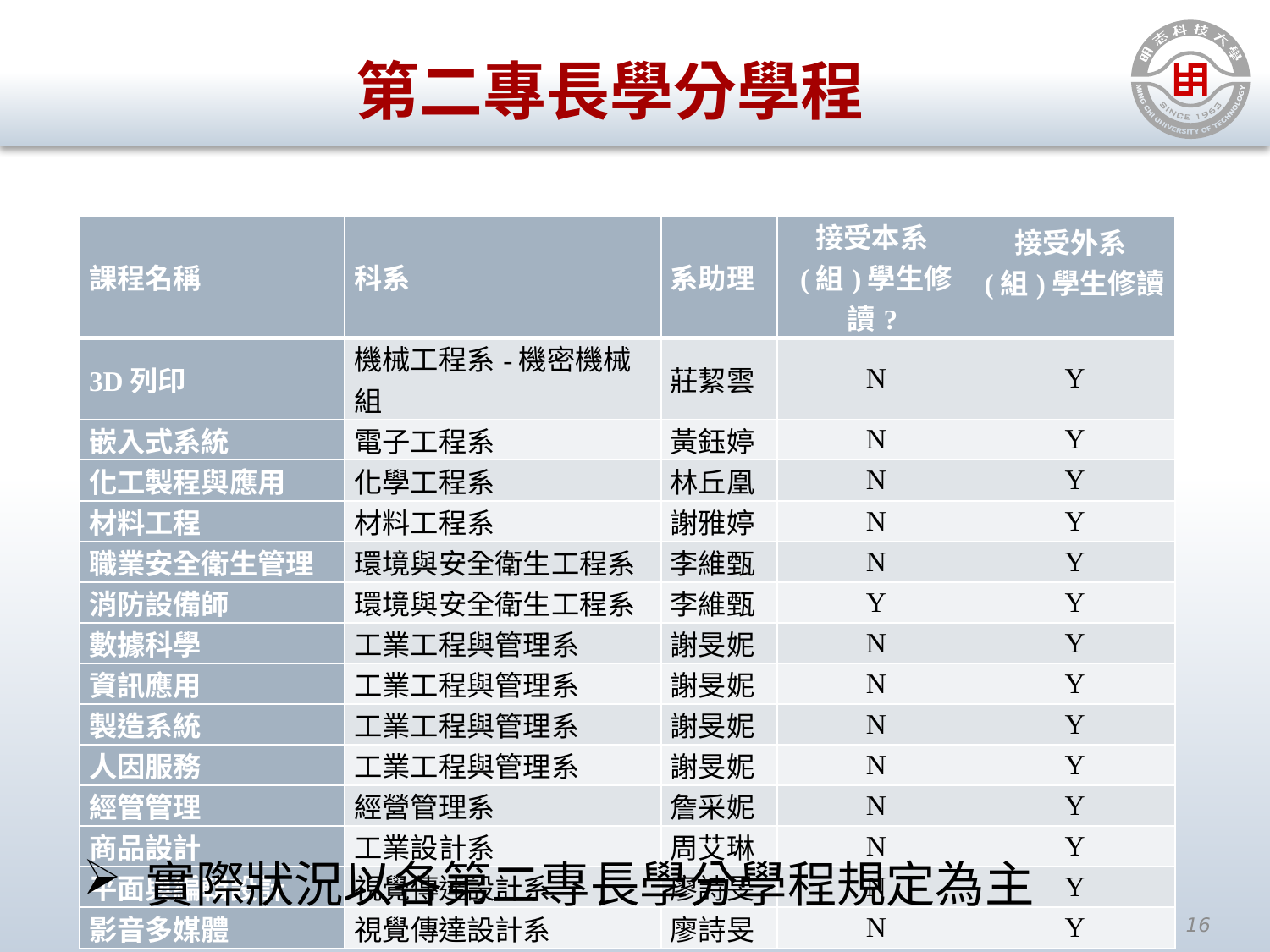

第二專長學分學程
| 課程名稱 | 科系 | 系助理 | 接受本系(組)學生修讀? | 接受外系(組)學生修讀? |
| --- | --- | --- | --- | --- |
| 3D列印 | 機械工程系-機密機械組 | 莊絜雲 | N | Y |
| 嵌入式系統 | 電子工程系 | 黃鈺婷 | N | Y |
| 化工製程與應用 | 化學工程系 | 林丘凰 | N | Y |
| 材料工程 | 材料工程系 | 謝雅婷 | N | Y |
| 職業安全衛生管理 | 環境與安全衛生工程系 | 李維甄 | N | Y |
| 消防設備師 | 環境與安全衛生工程系 | 李維甄 | Y | Y |
| 數據科學 | 工業工程與管理系 | 謝旻妮 | N | Y |
| 資訊應用 | 工業工程與管理系 | 謝旻妮 | N | Y |
| 製造系統 | 工業工程與管理系 | 謝旻妮 | N | Y |
| 人因服務 | 工業工程與管理系 | 謝旻妮 | N | Y |
| 經管管理 | 經營管理系 | 詹采妮 | N | Y |
| 商品設計 | 工業設計系 | 周艾琳 | N | Y |
| 平面與編輯設計 | 視覺傳達設計系 | 廖詩旻 | N | Y |
| 影音多媒體 | 視覺傳達設計系 | 廖詩旻 | N | Y |

實際狀況以各第二專長學分學程規定為主
16